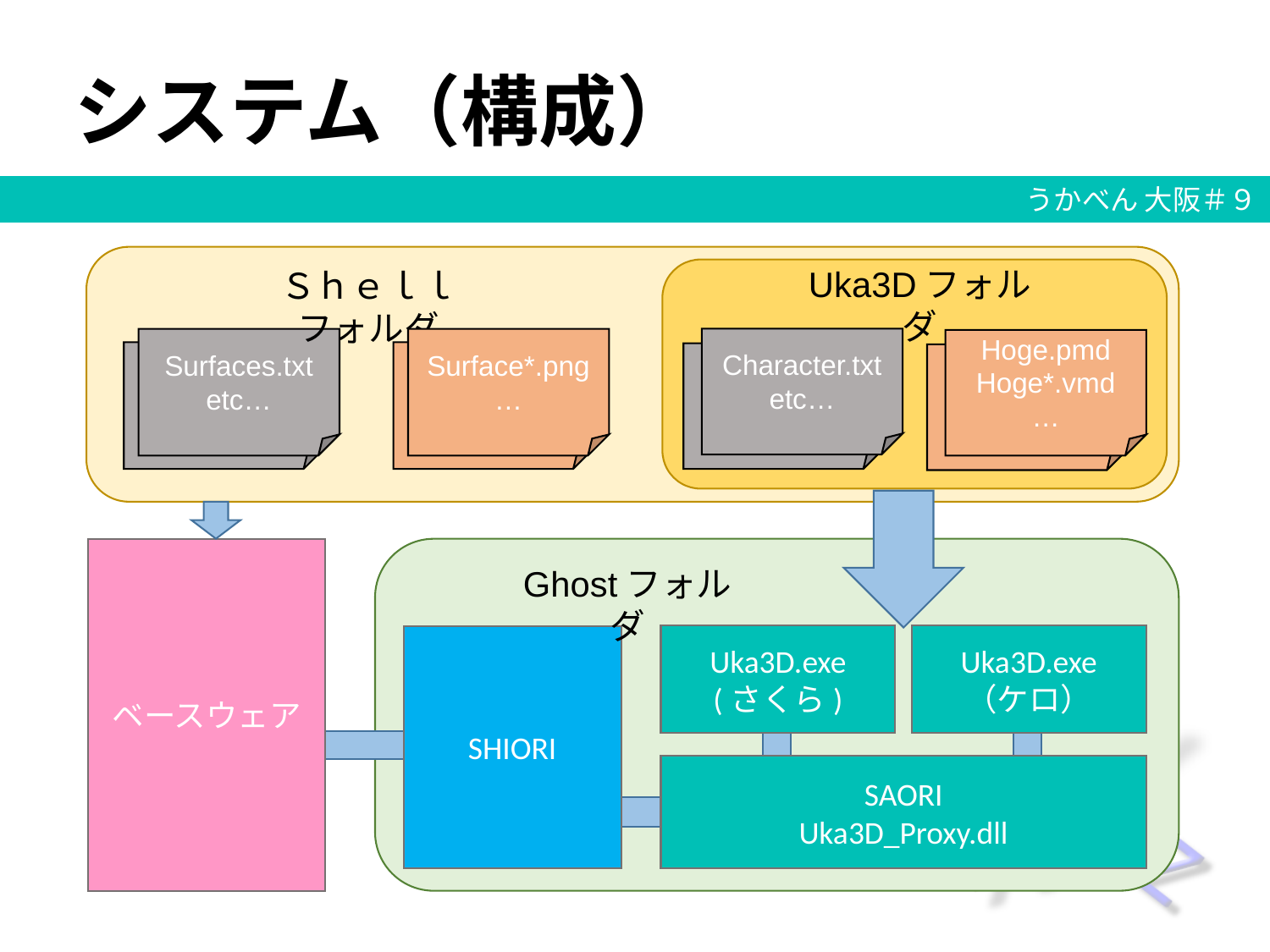

# システム（構成）

Uka3Dフォルダ
Ｓｈｅｌｌフォルダ

Character.txt
etc…
Surfaces.txt
etc…
Surface*.png
…
Hoge.pmd
Hoge*.vmd
…

ベースウェア

Ghostフォルダ
Uka3D.exe
(さくら)
Uka3D.exe
（ケロ）
SHIORI

SAORI
Uka3D_Proxy.dll